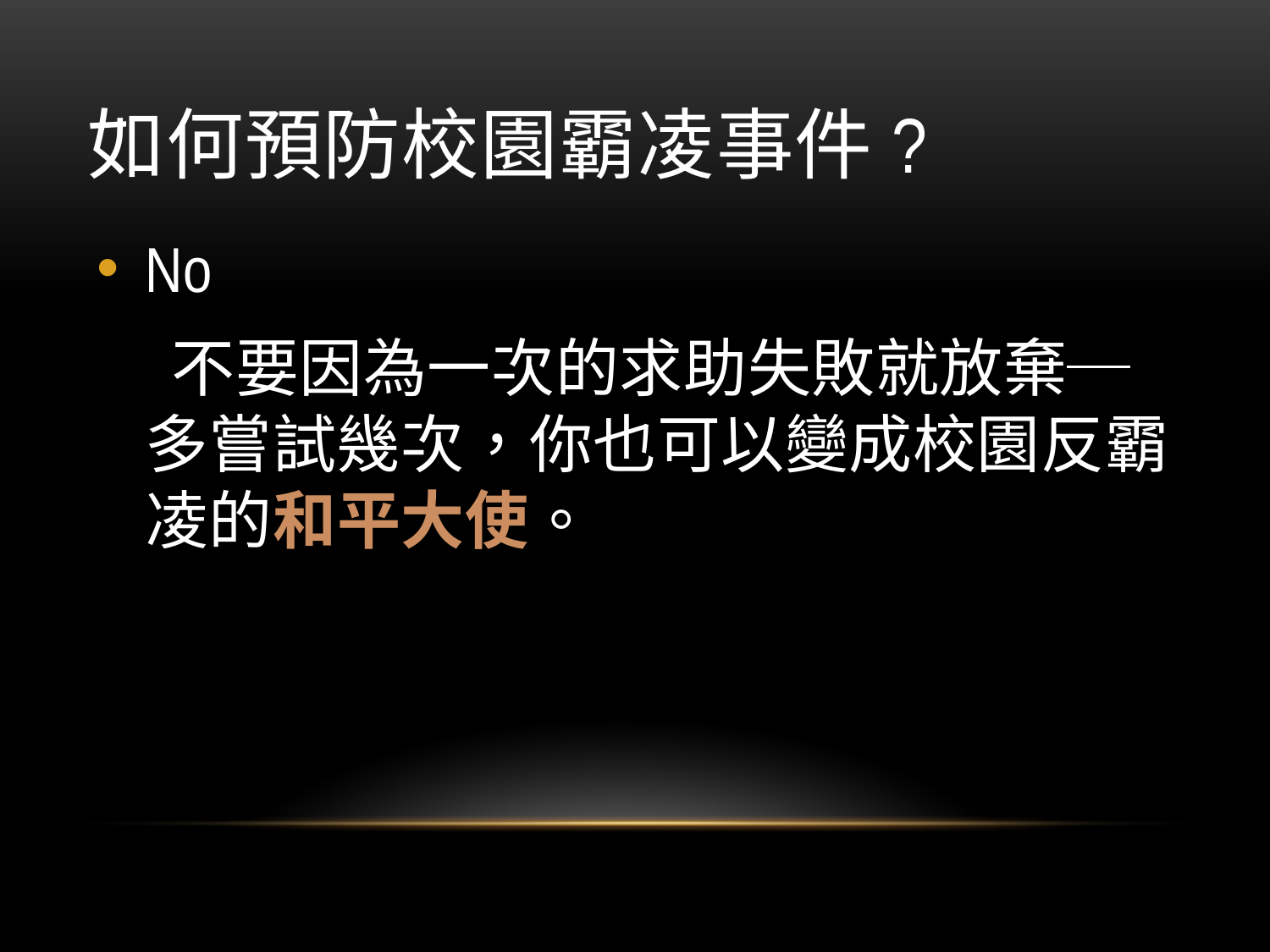

# 如何預防校園霸凌事件?
No
    不要因為一次的求助失敗就放棄─多嘗試幾次，你也可以變成校園反霸凌的和平大使。